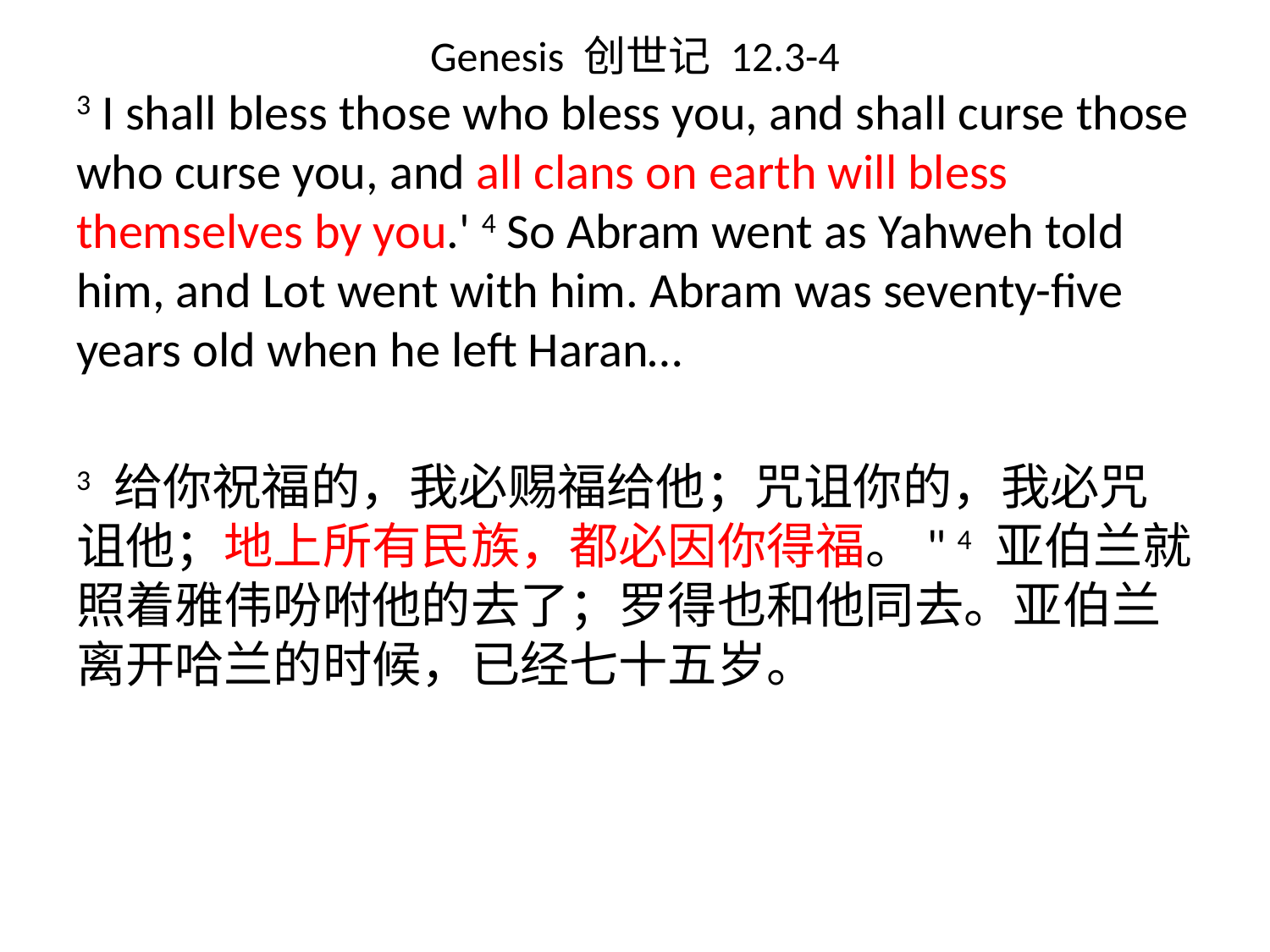

# Genesis 创世记 12.3-4
3 I shall bless those who bless you, and shall curse those who curse you, and all clans on earth will bless themselves by you.' 4 So Abram went as Yahweh told him, and Lot went with him. Abram was seventy-five years old when he left Haran…

3 给你祝福的，我必赐福给他；咒诅你的，我必咒诅他；地上所有民族，都必因你得福。" 4 亚伯兰就照着雅伟吩咐他的去了；罗得也和他同去。亚伯兰离开哈兰的时候，已经七十五岁。